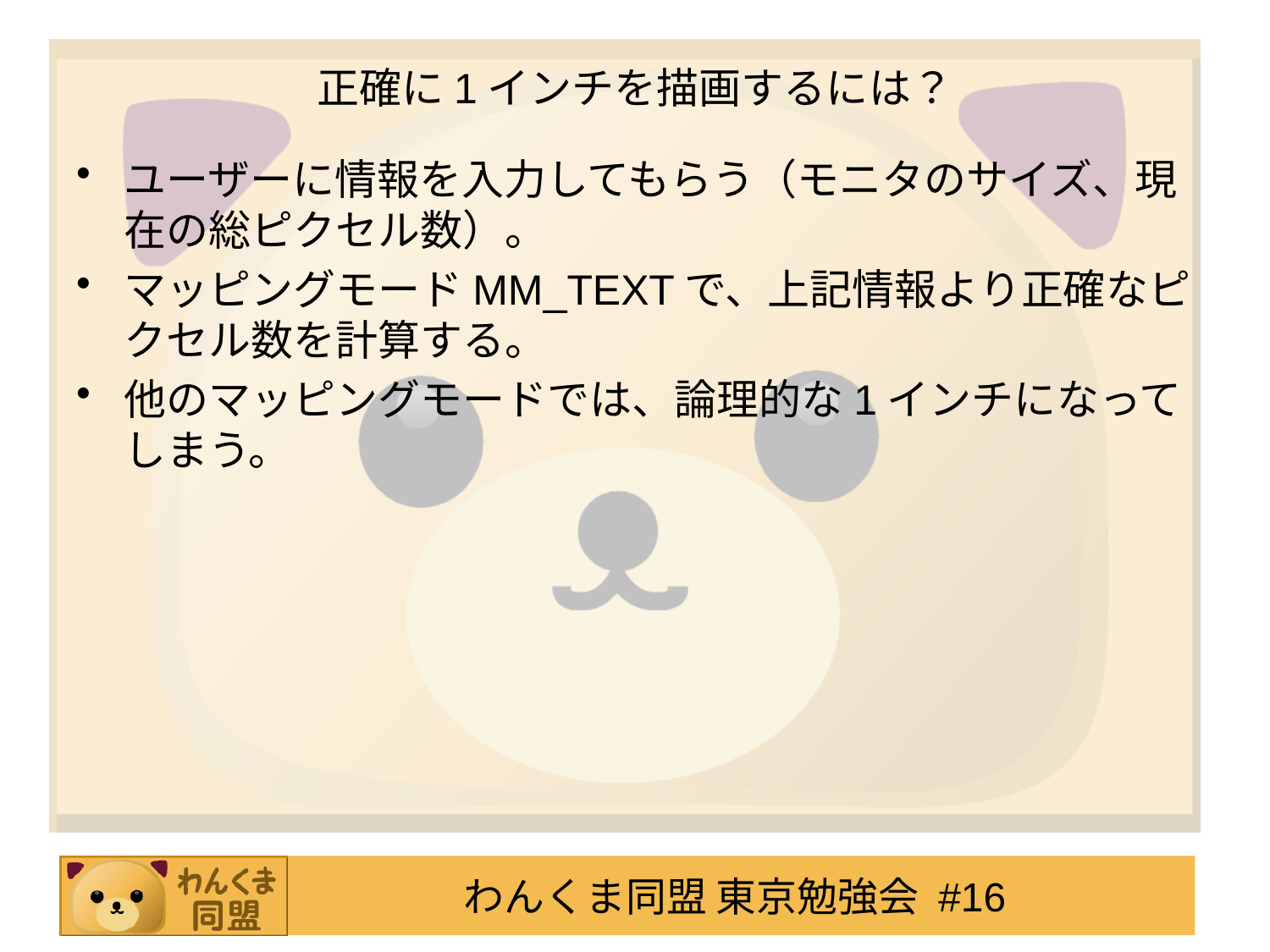

# 正確に1インチを描画するには？
ユーザーに情報を入力してもらう（モニタのサイズ、現在の総ピクセル数）。
マッピングモードMM_TEXTで、上記情報より正確なピクセル数を計算する。
他のマッピングモードでは、論理的な1インチになってしまう。